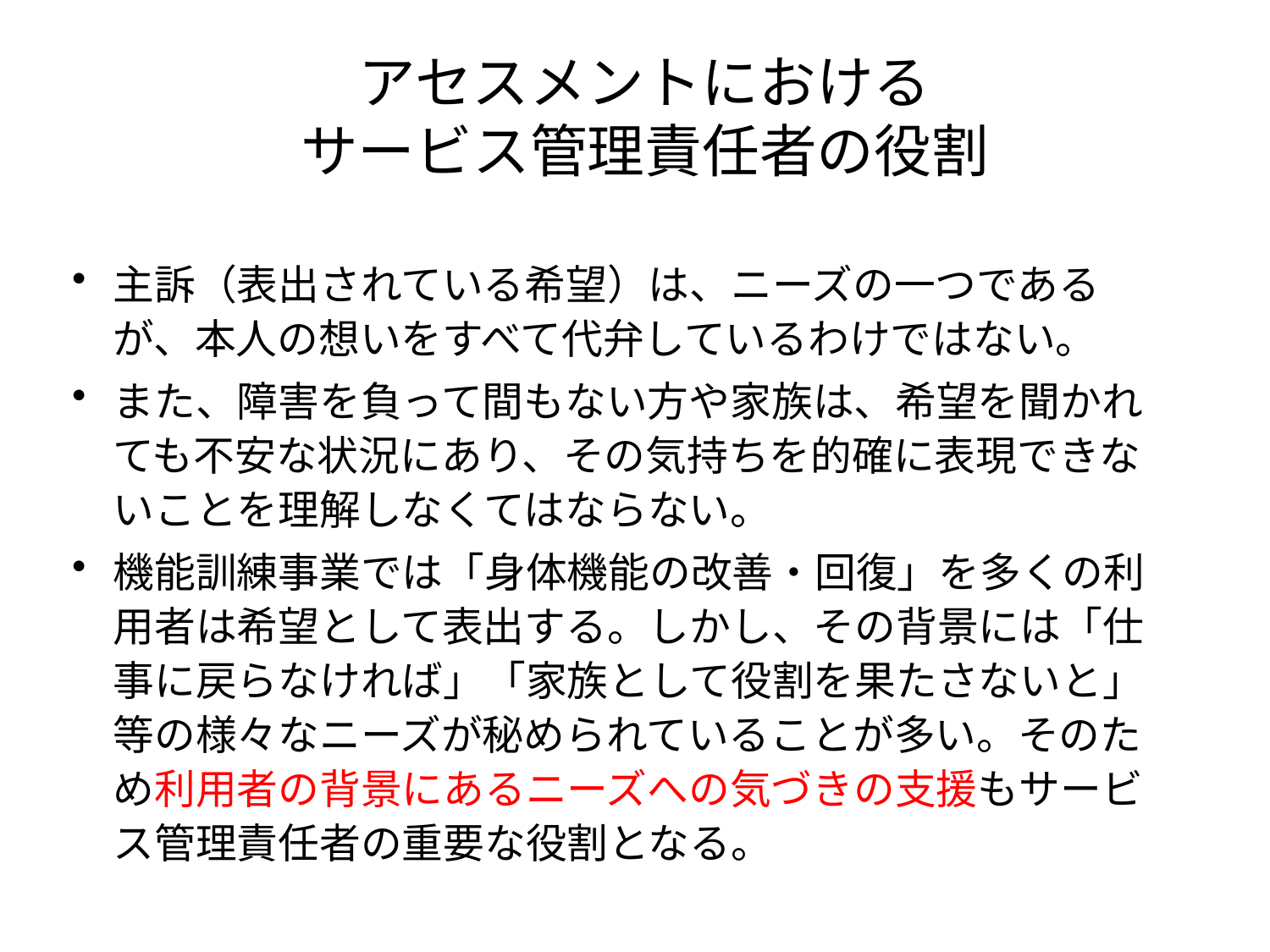

# アセスメントにおける サービス管理責任者の役割
主訴（表出されている希望）は、ニーズの一つであるが、本人の想いをすべて代弁しているわけではない。
また、障害を負って間もない方や家族は、希望を聞かれても不安な状況にあり、その気持ちを的確に表現できないことを理解しなくてはならない。
機能訓練事業では「身体機能の改善・回復」を多くの利用者は希望として表出する。しかし、その背景には「仕事に戻らなければ」「家族として役割を果たさないと」等の様々なニーズが秘められていることが多い。そのため利用者の背景にあるニーズへの気づきの支援もサービス管理責任者の重要な役割となる。